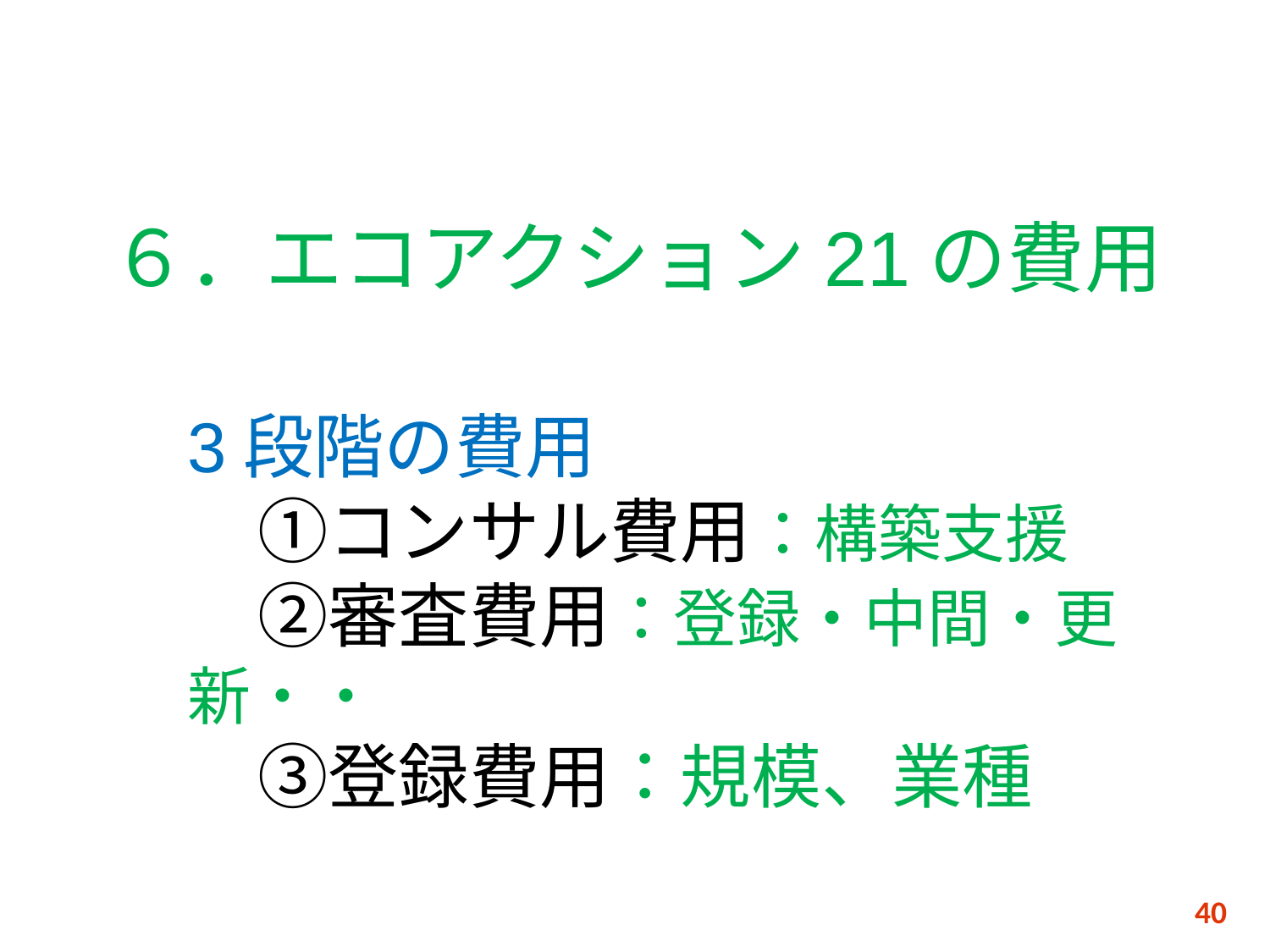

# ６．エコアクション21の費用
3段階の費用
　①コンサル費用：構築支援
　②審査費用：登録・中間・更新・・
　③登録費用：規模、業種
40